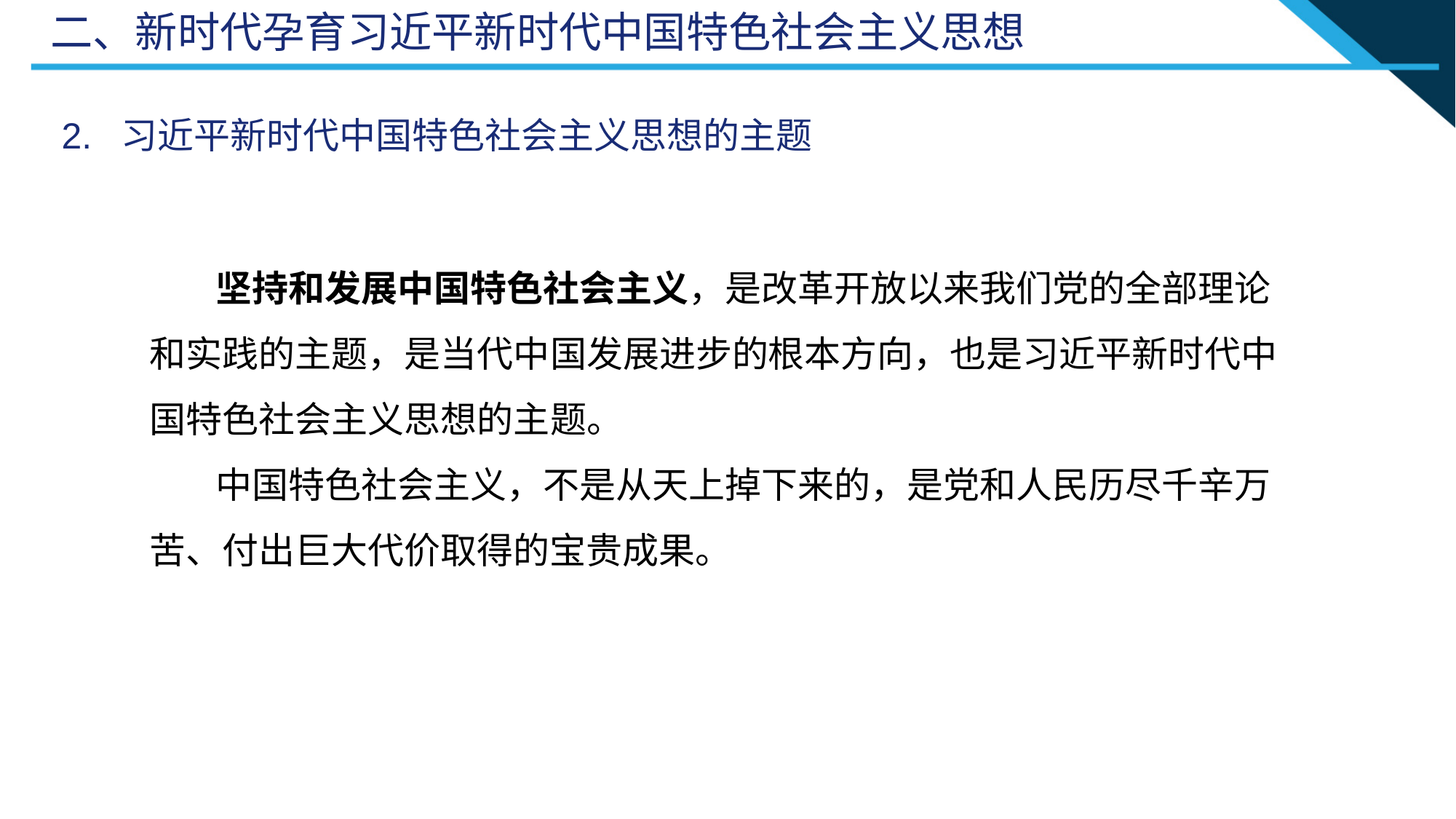

二、新时代孕育习近平新时代中国特色社会主义思想
     2.  习近平新时代中国特色社会主义思想的主题
       坚持和发展中国特色社会主义，是改革开放以来我们党的全部理论和实践的主题，是当代中国发展进步的根本方向，也是习近平新时代中国特色社会主义思想的主题。
       中国特色社会主义，不是从天上掉下来的，是党和人民历尽千辛万苦、付出巨大代价取得的宝贵成果。